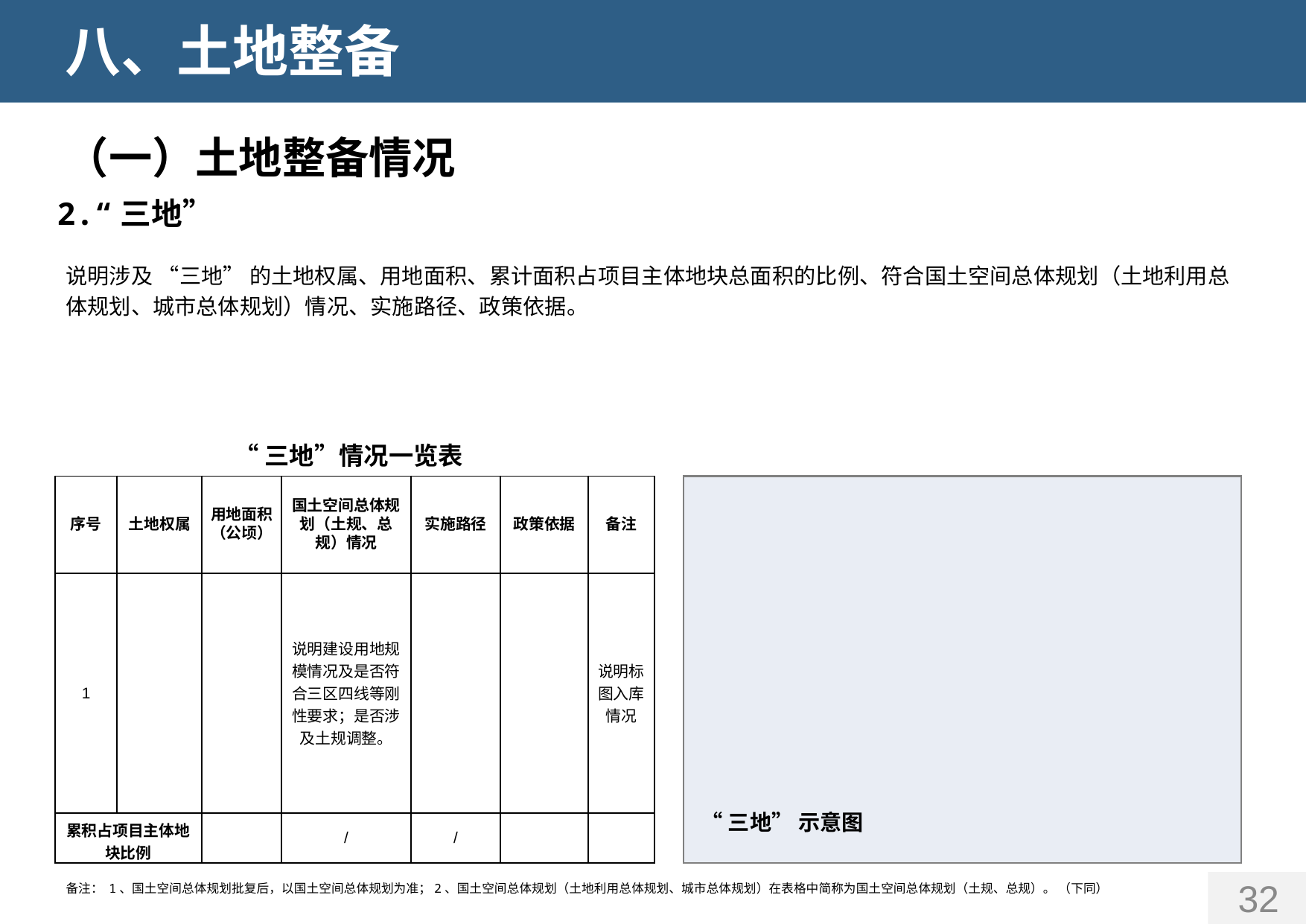

八、土地整备
（一）土地整备情况
2.“三地”
说明涉及 “三地” 的土地权属、用地面积、累计面积占项目主体地块总面积的比例、符合国土空间总体规划（土地利用总体规划、城市总体规划）情况、实施路径、政策依据。
“三地”情况一览表

| 序号 | 土地权属 | 用地面积（公顷） | 国土空间总体规划（土规、总规）情况 | 实施路径 | 政策依据 | 备注 |
| --- | --- | --- | --- | --- | --- | --- |
| 1 |  |  | 说明建设用地规模情况及是否符合三区四线等刚性要求；是否涉及土规调整。 |  |  | 说明标图入库情况 |
| 累积占项目主体地块比例 |  |  | / | / |  |  |
“三地” 示意图
32
备注： 1、国土空间总体规划批复后，以国土空间总体规划为准；2、国土空间总体规划（土地利用总体规划、城市总体规划）在表格中简称为国土空间总体规划（土规、总规）。 （下同）